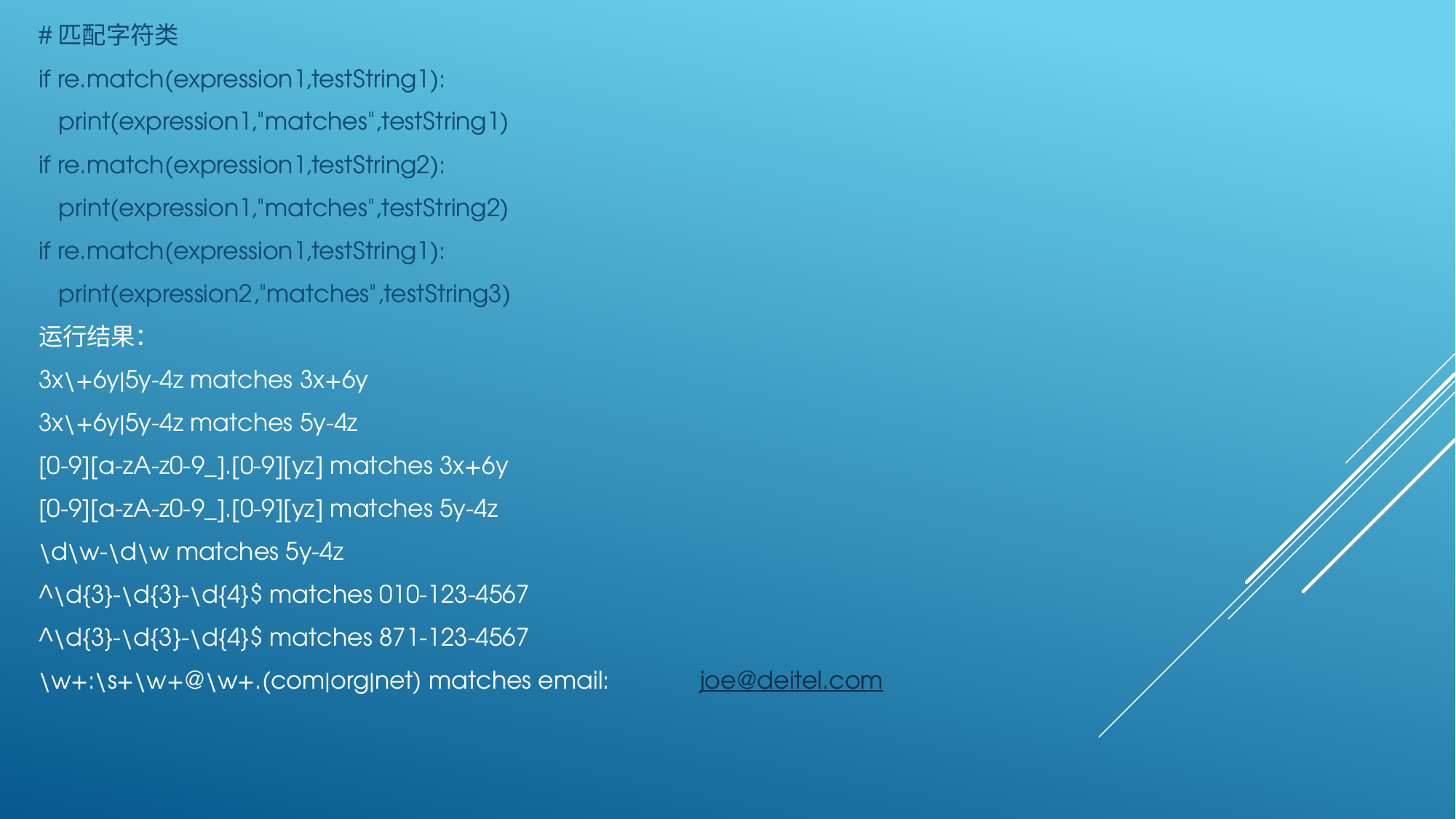

#匹配字符类
if re.match(expression1,testString1):
   print(expression1,"matches",testString1)
if re.match(expression1,testString2):
   print(expression1,"matches",testString2)
if re.match(expression1,testString1):
   print(expression2,"matches",testString3)
运行结果：
3x\+6y|5y-4z matches 3x+6y
3x\+6y|5y-4z matches 5y-4z
[0-9][a-zA-z0-9_].[0-9][yz] matches 3x+6y
[0-9][a-zA-z0-9_].[0-9][yz] matches 5y-4z
\d\w-\d\w matches 5y-4z
^\d{3}-\d{3}-\d{4}$ matches 010-123-4567
^\d{3}-\d{3}-\d{4}$ matches 871-123-4567
\w+:\s+\w+@\w+.(com|org|net) matches email:	 joe@deitel.com